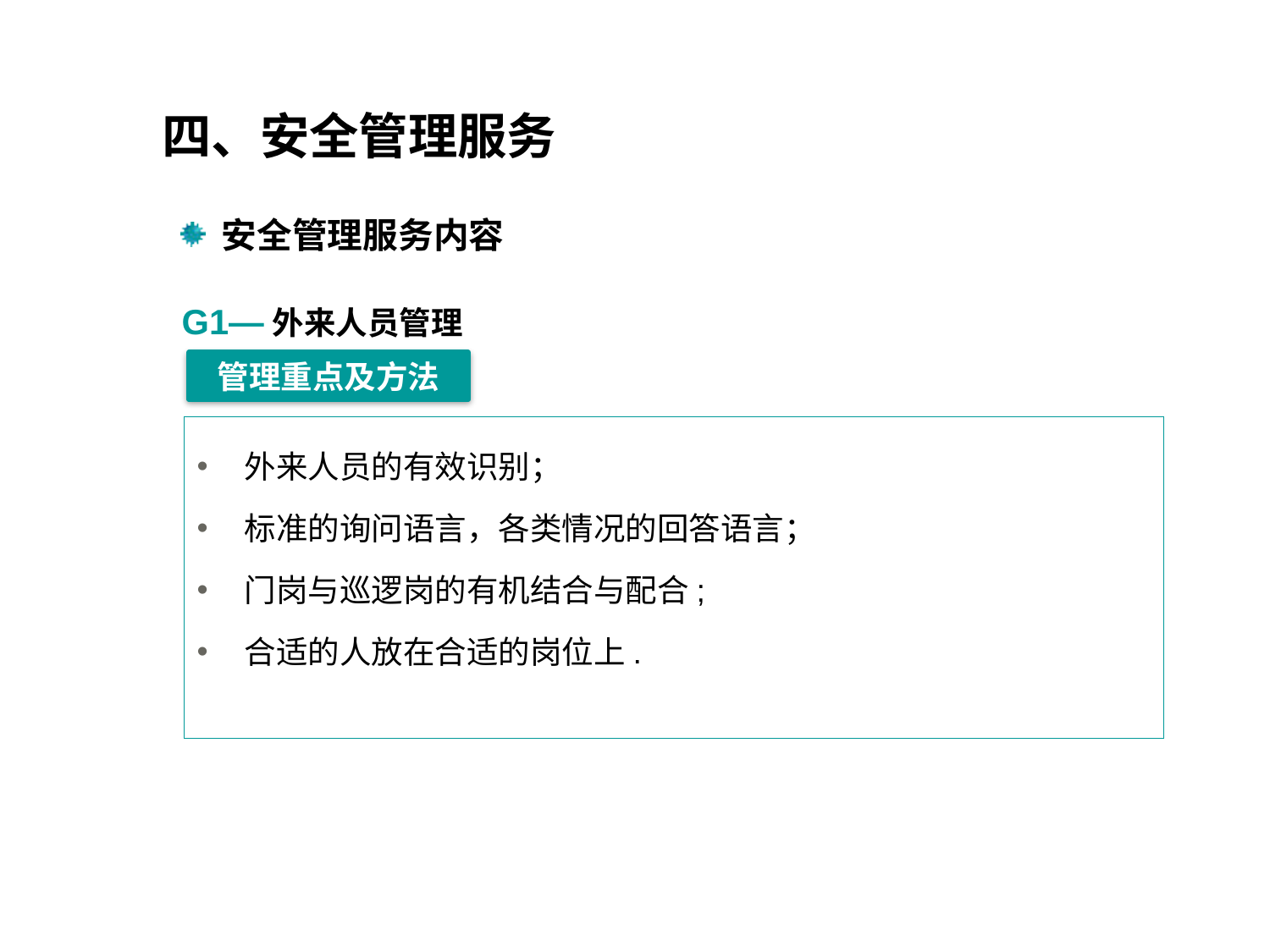

四、安全管理服务
 安全管理服务内容
G1—外来人员管理
管理重点及方法
外来人员的有效识别；
标准的询问语言，各类情况的回答语言；
门岗与巡逻岗的有机结合与配合;
合适的人放在合适的岗位上.